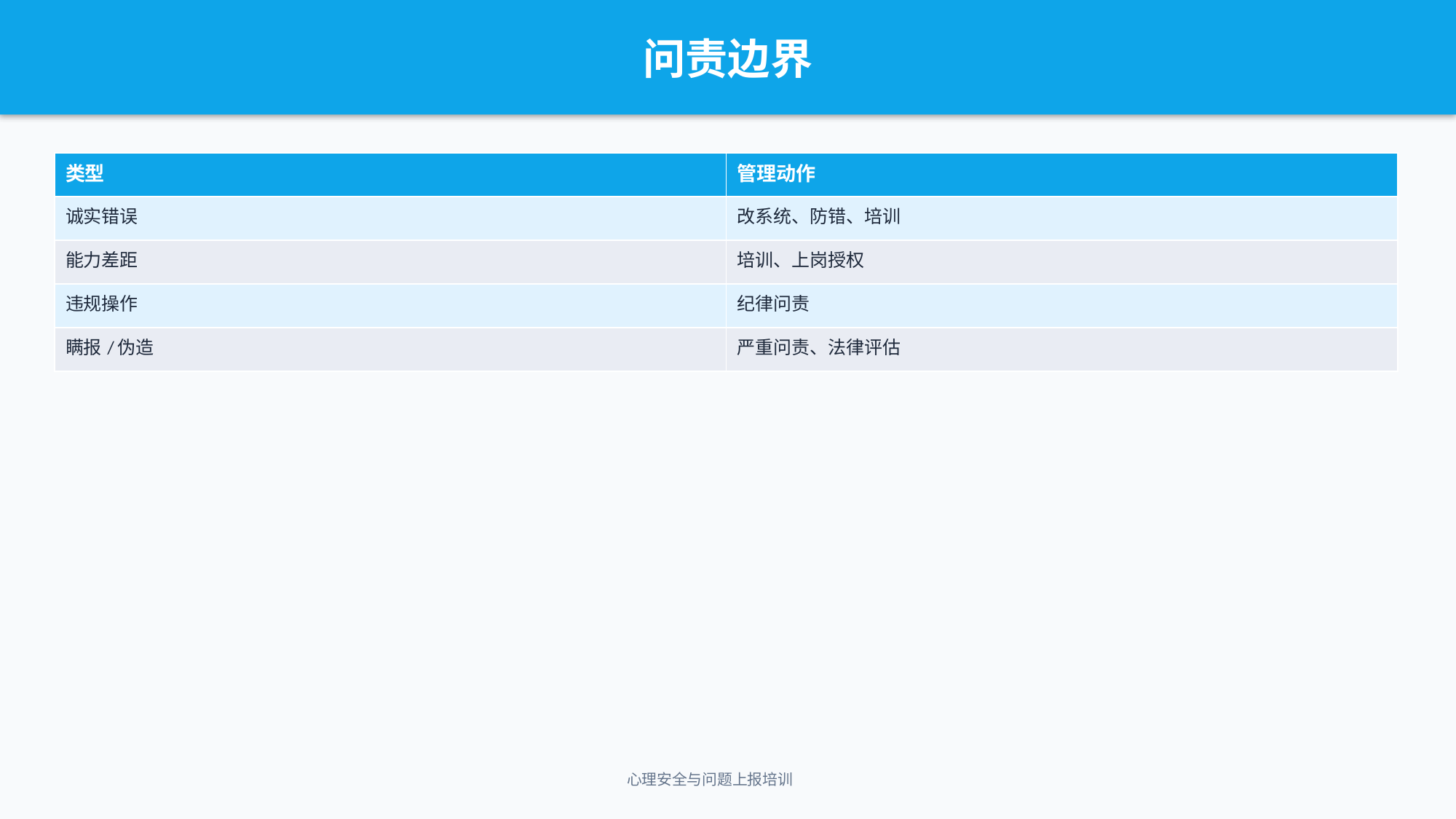

问责边界
| 类型 | 管理动作 |
| --- | --- |
| 诚实错误 | 改系统、防错、培训 |
| 能力差距 | 培训、上岗授权 |
| 违规操作 | 纪律问责 |
| 瞒报/伪造 | 严重问责、法律评估 |
心理安全与问题上报培训